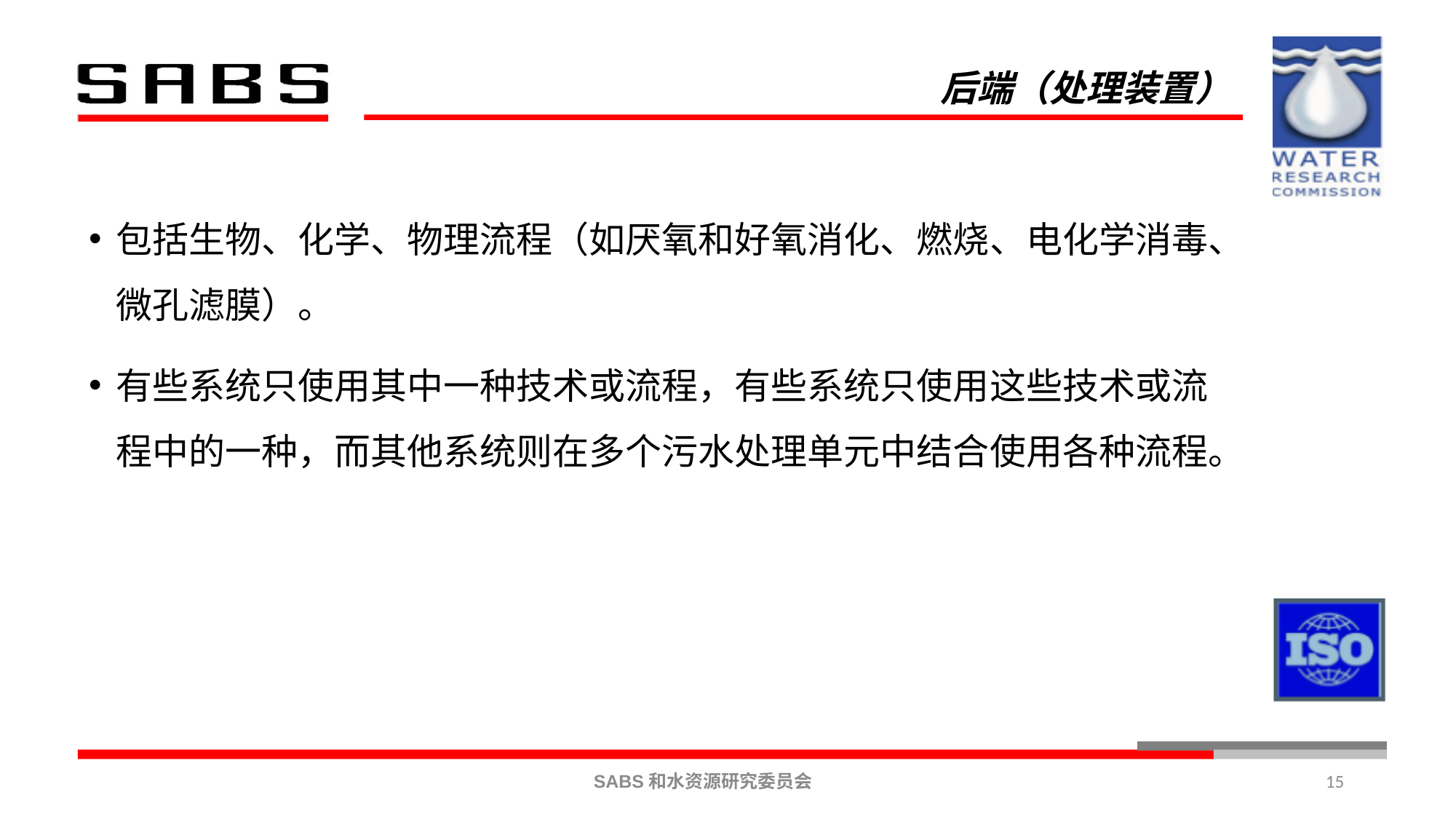

后端（处理装置）

包括生物、化学、物理流程（如厌氧和好氧消化、燃烧、电化学消毒、微孔滤膜）。
有些系统只使用其中一种技术或流程，有些系统只使用这些技术或流程中的一种，而其他系统则在多个污水处理单元中结合使用各种流程。
15